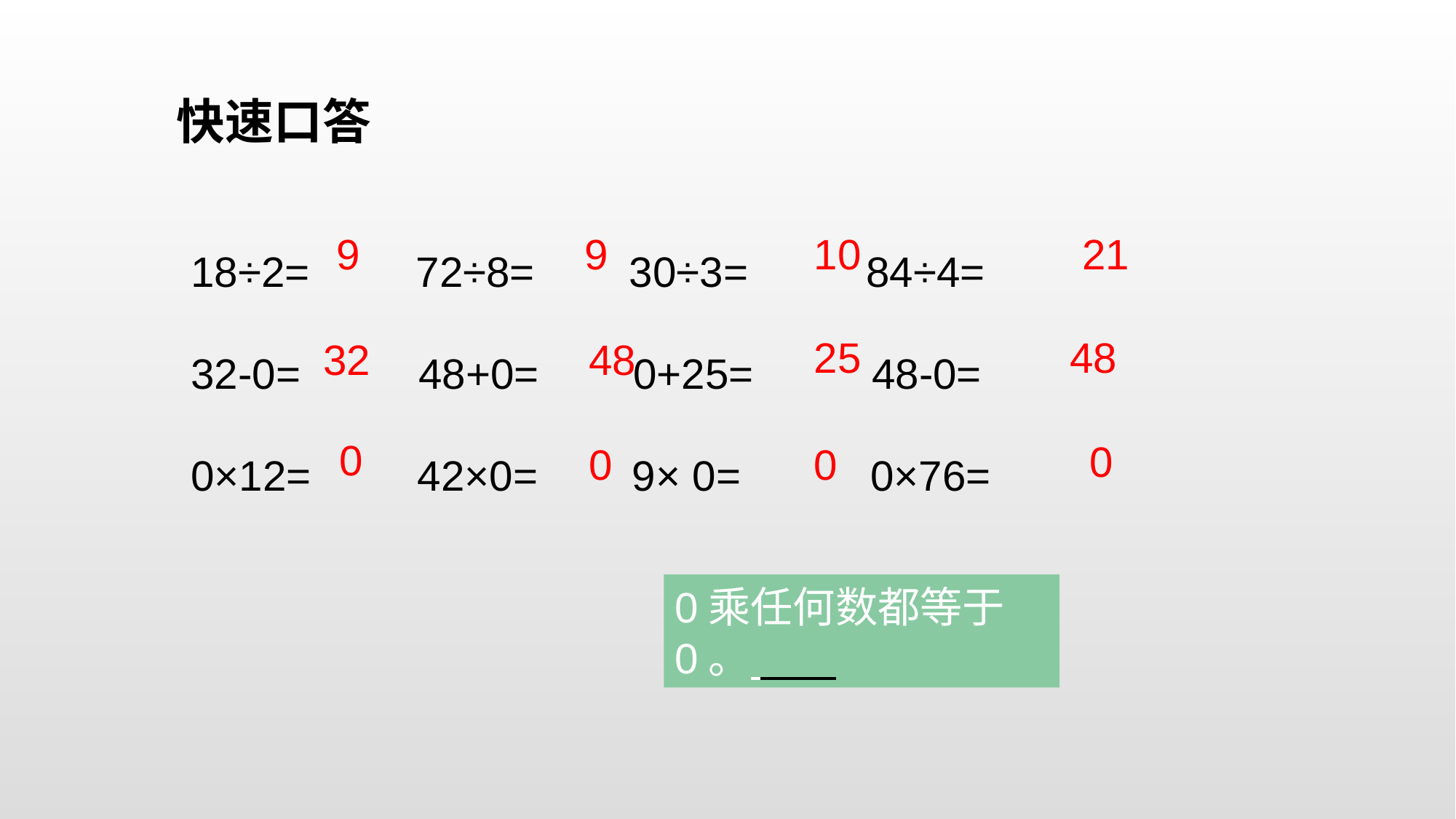

快速口答
18÷2=         72÷8=        30÷3=          84÷4=
32-0=          48+0=        0+25=          48-0=
0×12=         42×0=        9× 0=           0×76=

9
9
10
21
25
48
48
32
0
0
0
0
0乘任何数都等于0。